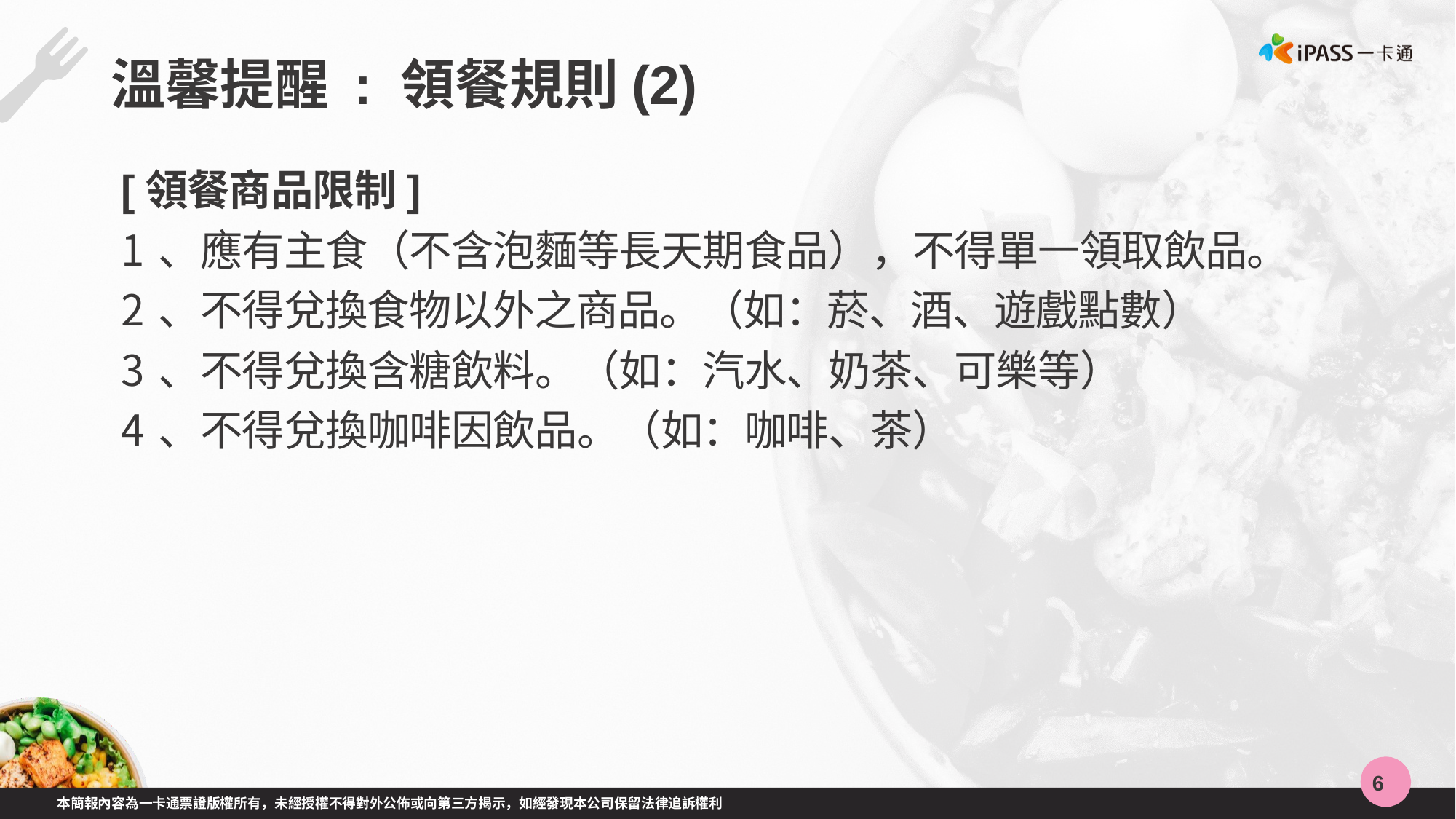

# 溫馨提醒 : 領餐規則(2)
[領餐商品限制]
、應有主食（不含泡麵等長天期食品），不得單一領取飲品。
、不得兌換食物以外之商品。（如：菸、酒、遊戲點數）
、不得兌換含糖飲料。（如：汽水、奶茶、可樂等）
、不得兌換咖啡因飲品。（如：咖啡、茶）
6
本簡報內容為一卡通票證版權所有，未經授權不得對外公佈或向第三方揭示，如經發現本公司保留法律追訴權利